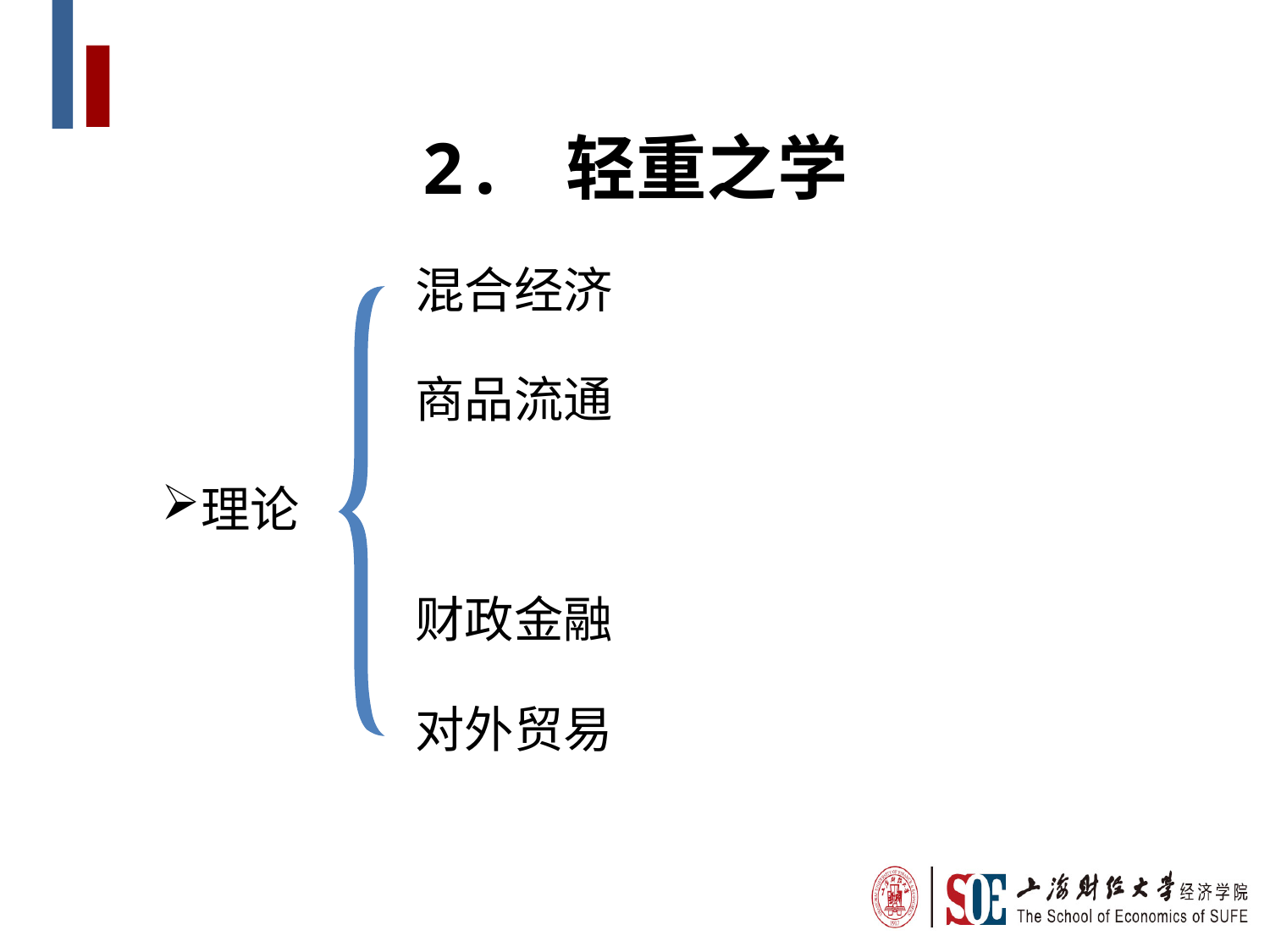

2. 轻重之学
		混合经济
		商品流通
理论
		财政金融
		对外贸易